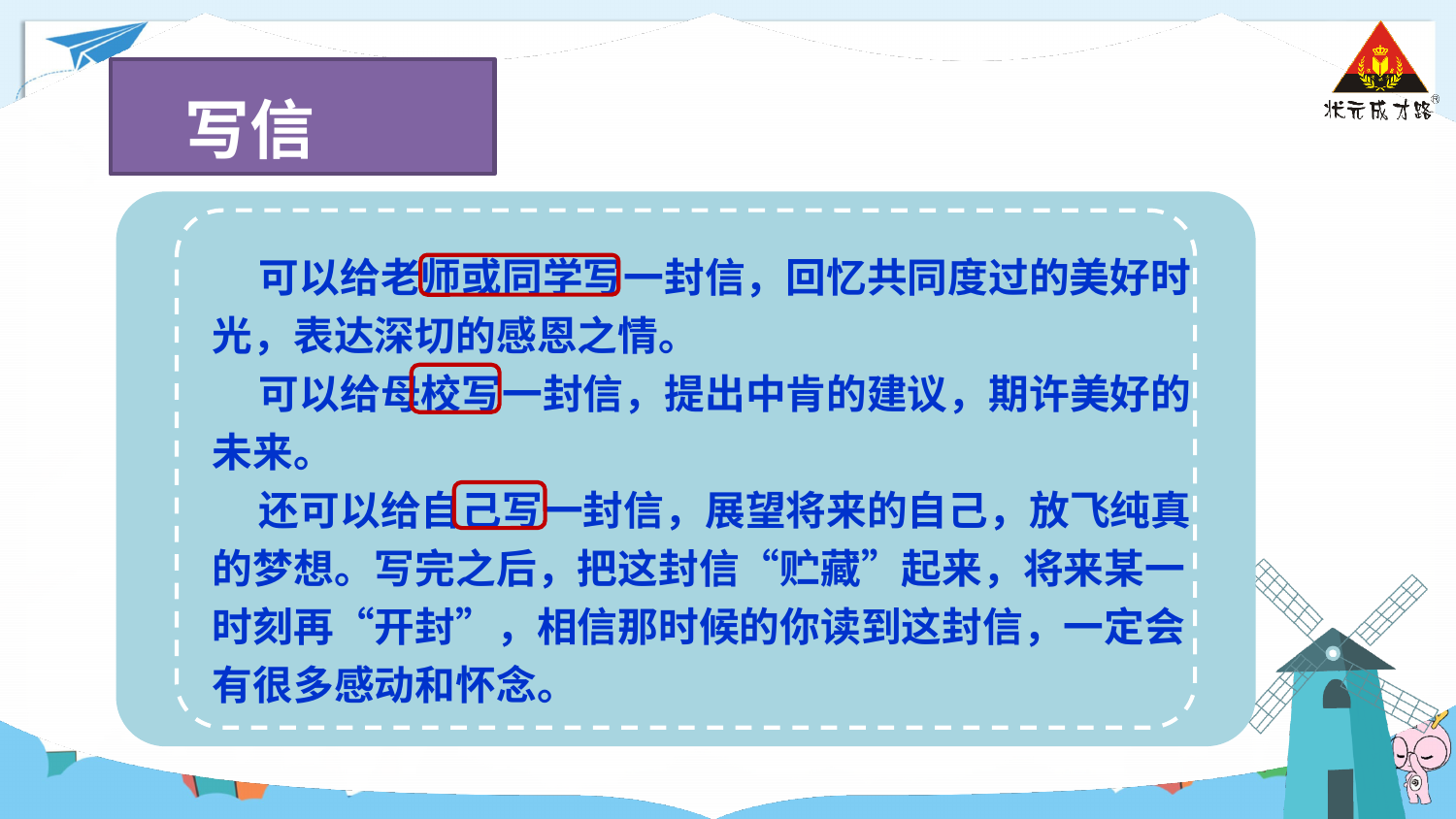

写信

    可以给老师或同学写一封信，回忆共同度过的美好时光，表达深切的感恩之情。
    可以给母校写一封信，提出中肯的建议，期许美好的未来。
    还可以给自己写一封信，展望将来的自己，放飞纯真的梦想。写完之后，把这封信“贮藏”起来，将来某一时刻再“开封”，相信那时候的你读到这封信，一定会有很多感动和怀念。